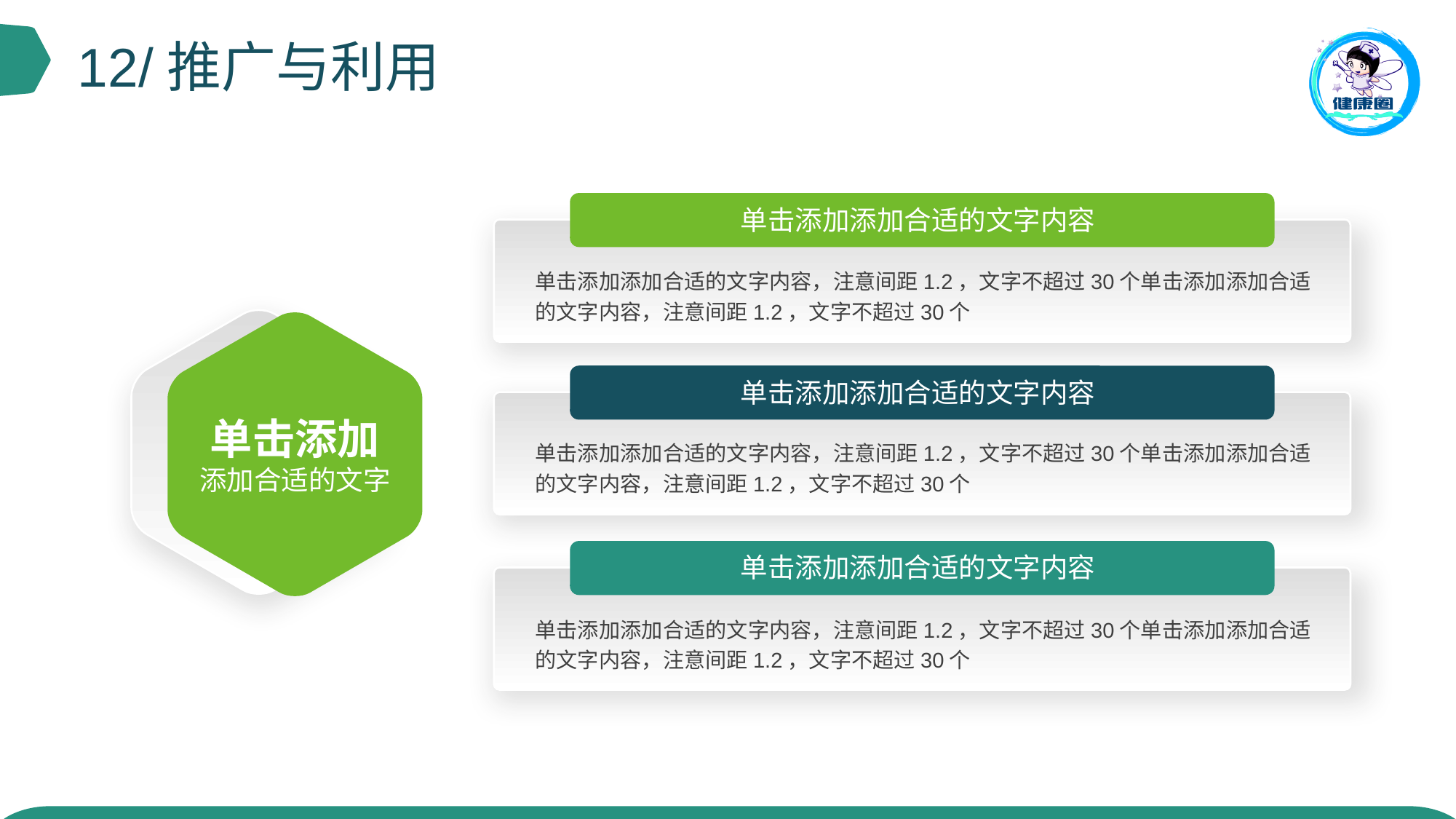

12/推广与利用

单击添加添加合适的文字内容

单击添加添加合适的文字内容，注意间距1.2，文字不超过30个单击添加添加合适的文字内容，注意间距1.2，文字不超过30个

单击添加添加合适的文字内容

单击添加
添加合适的文字
单击添加添加合适的文字内容，注意间距1.2，文字不超过30个单击添加添加合适的文字内容，注意间距1.2，文字不超过30个

单击添加添加合适的文字内容

单击添加添加合适的文字内容，注意间距1.2，文字不超过30个单击添加添加合适的文字内容，注意间距1.2，文字不超过30个